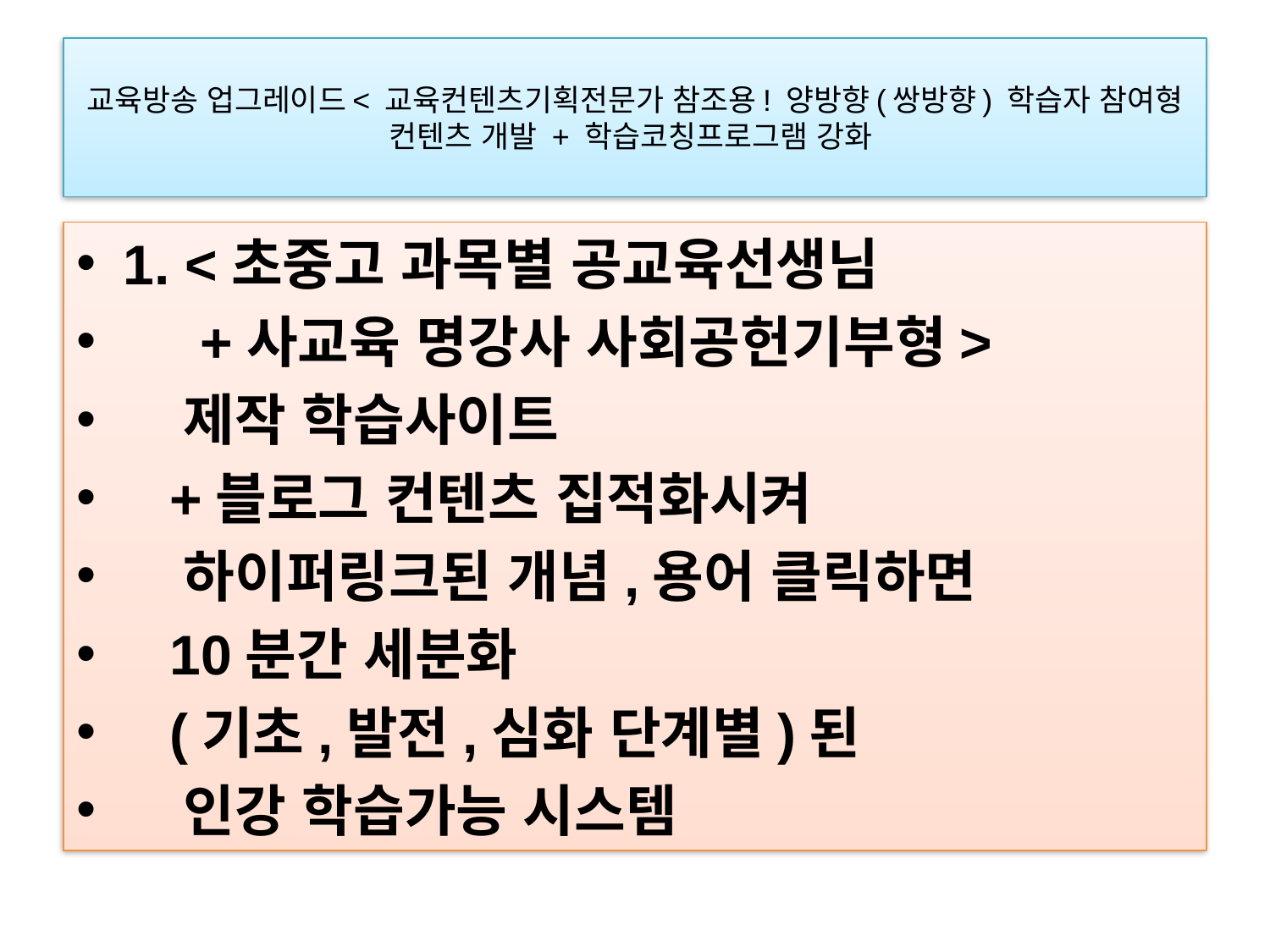

# 교육방송 업그레이드< 교육컨텐츠기획전문가 참조용! 양방향(쌍방향) 학습자 참여형 컨텐츠 개발 + 학습코칭프로그램 강화
1. <초중고 과목별 공교육선생님
     +사교육 명강사 사회공헌기부형>
   제작 학습사이트
   +블로그 컨텐츠 집적화시켜
   하이퍼링크된 개념,용어 클릭하면
   10분간 세분화
   (기초,발전,심화 단계별)된
   인강 학습가능 시스템